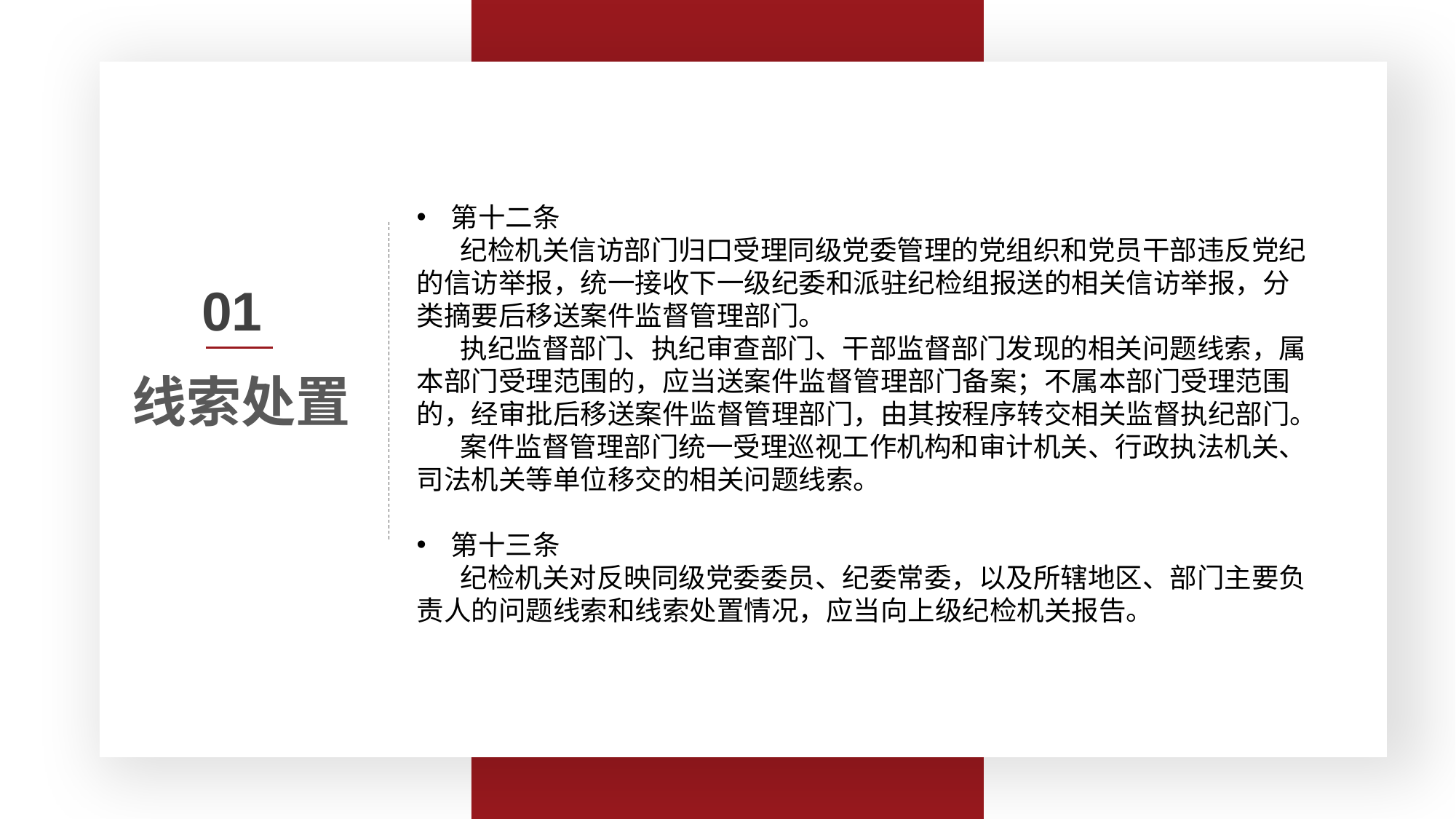

第三条 监督执纪工作应当遵循以下原则：
　　（一）坚持以习近平同志为核心的党中央集中统一领导，牢固树立政治意识、大局意识、核心意识、看齐意识，体现监督执纪的政治性，严守政治纪律和政治规矩；
　　（二）坚持纪律检查工作双重领导体制，监督执纪工作以上级纪委领导为主，线索处置、立案审查在向同级党委报告的同时必须向上级纪委报告；
　　（三）坚持以事实为依据，以党规党纪为准绳，把握政策、宽严相济，惩前毖后、治病救人；
　　（四）坚持信任不能代替监督，严格工作程序、有效管控风险点，强化对监督执纪各环节的监督制约。
第十二条
      纪检机关信访部门归口受理同级党委管理的党组织和党员干部违反党纪的信访举报，统一接收下一级纪委和派驻纪检组报送的相关信访举报，分类摘要后移送案件监督管理部门。
      执纪监督部门、执纪审查部门、干部监督部门发现的相关问题线索，属本部门受理范围的，应当送案件监督管理部门备案；不属本部门受理范围的，经审批后移送案件监督管理部门，由其按程序转交相关监督执纪部门。
      案件监督管理部门统一受理巡视工作机构和审计机关、行政执法机关、司法机关等单位移交的相关问题线索。

第十三条
      纪检机关对反映同级党委委员、纪委常委，以及所辖地区、部门主要负责人的问题线索和线索处置情况，应当向上级纪检机关报告。

线索处置

01